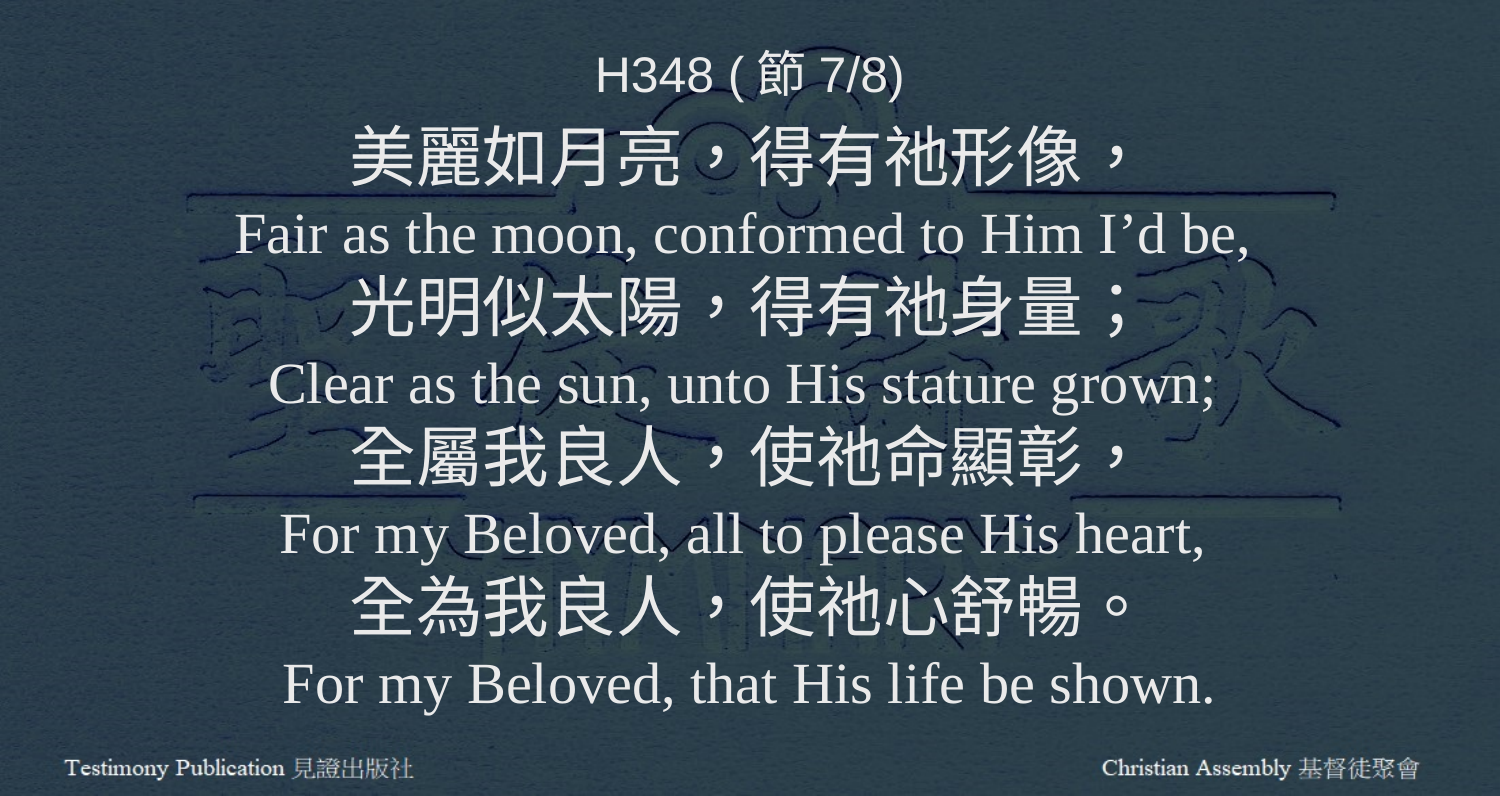

H348 (節7/8)
美麗如月亮，得有祂形像，
Fair as the moon, conformed to Him I’d be,
光明似太陽，得有祂身量；
Clear as the sun, unto His stature grown;
全屬我良人，使祂命顯彰，
For my Beloved, all to please His heart,
全為我良人，使祂心舒暢。
For my Beloved, that His life be shown.